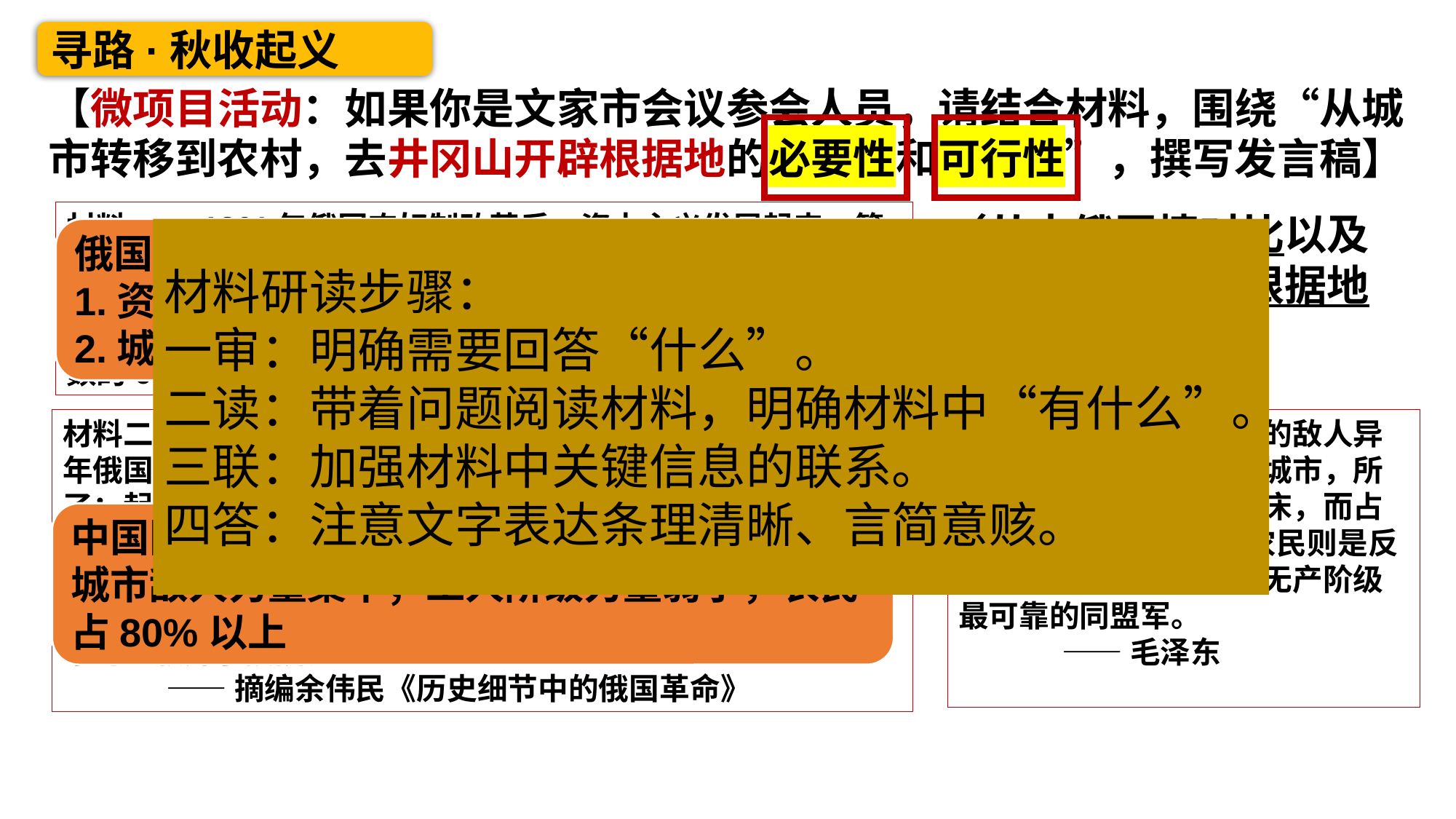

寻路·秋收起义
【微项目活动：如果你是文家市会议参会人员，请结合材料，围绕“从城市转移到农村，去井冈山开辟根据地的必要性和可行性”，撰写发言稿】

（从中俄国情对比以及选择井冈山开辟根据地两个方面展开）
材料一 ：1861年俄国农奴制改革后，资本主义发展起来。第一次世界大战之前，俄国工人总人数为1500万，少数的大企业集中了俄国大约54%的工人，这些企业又大都集中在几个大城市中，彼得格勒和莫斯科两个地区产业工人约占全国工人总数的64%。    ——江流 陈之骅主编《苏联演变的历史思考》
俄国国情：
1.资本主义相对发达，工人阶级力量相对强大。
2.城市敌人力量相对空虚。
材料研读步骤：
一审：明确需要回答“什么”。
二读：带着问题阅读材料，明确材料中“有什么”。
三联：加强材料中关键信息的联系。
四答：注意文字表达条理清晰、言简意赅。
国情异
材料二：《俄国革命》是国内学者依据新史料撰写的考察1917年俄国革命的学术专著。在“最后的冲击”一节中······我们知道了：起义过程中共死亡6人，伤50人。······晚上9点40分，“阿芙乐尔号”发出了进攻信号，而此前守卫冬宫的近3000名军官、士官生和妇女突击营女兵已经有一半左右离开了冬宫。当半夜过后起义者进入冬宫时，冬宫的守卫者已大部撤离，余下的也放弃了抵抗。
               ——摘编余伟民《历史细节中的俄国革命》
材料三：由于中国革命的敌人异常强大，而且长期占据城市，所以农村是孕育革命的温床，而占全国人口80%以上的农民则是反帝反封建的主力军，是无产阶级最可靠的同盟军。
               ——毛泽东
中国国情：
城市敌人力量集中；工人阶级力量弱小，农民占80%以上